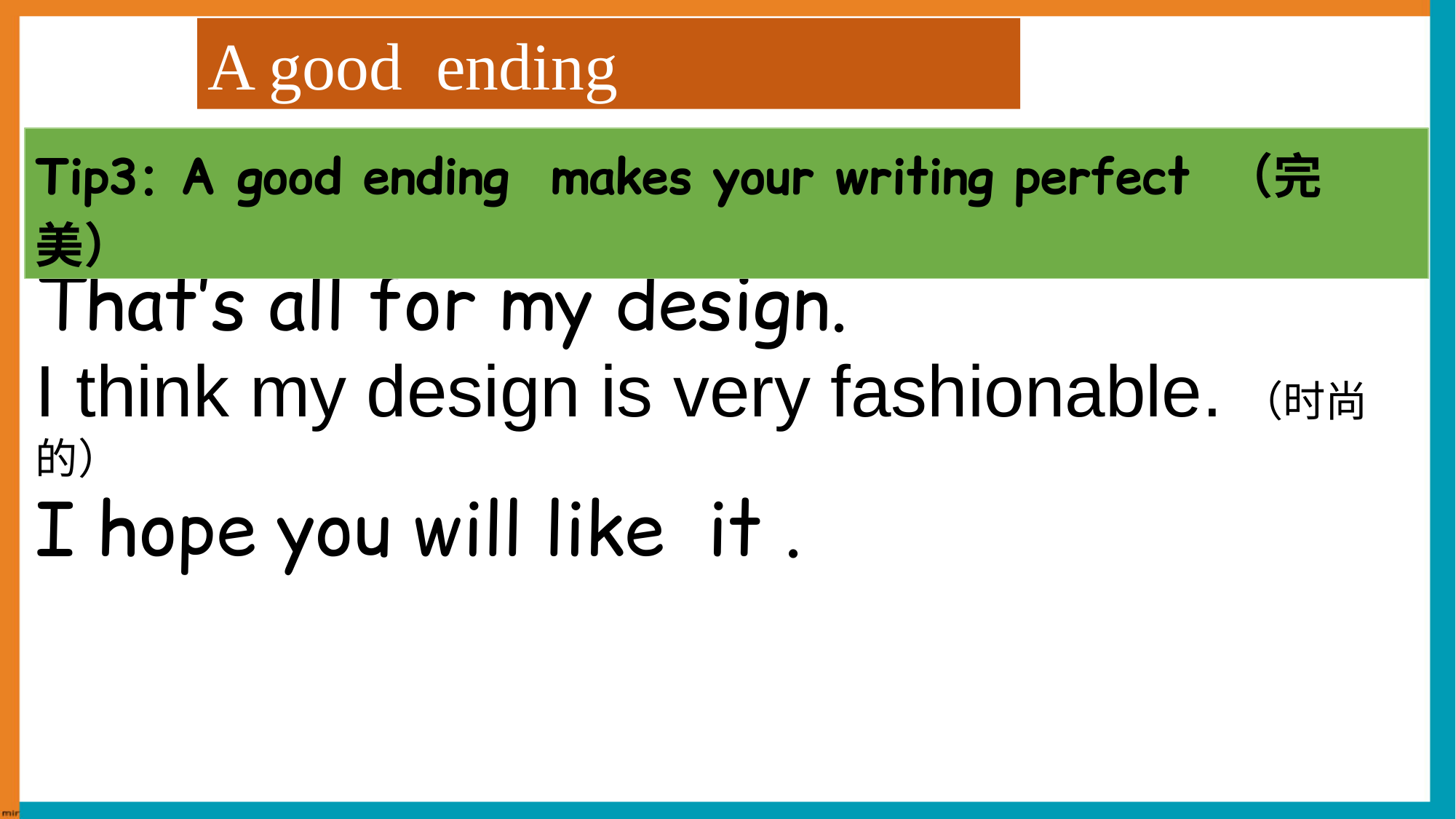

A good  ending
Tip3: A good ending  makes your writing perfect （完美）

That’s all for my design.
I think my design is very fashionable.（时尚的）
I hope you will like  it .